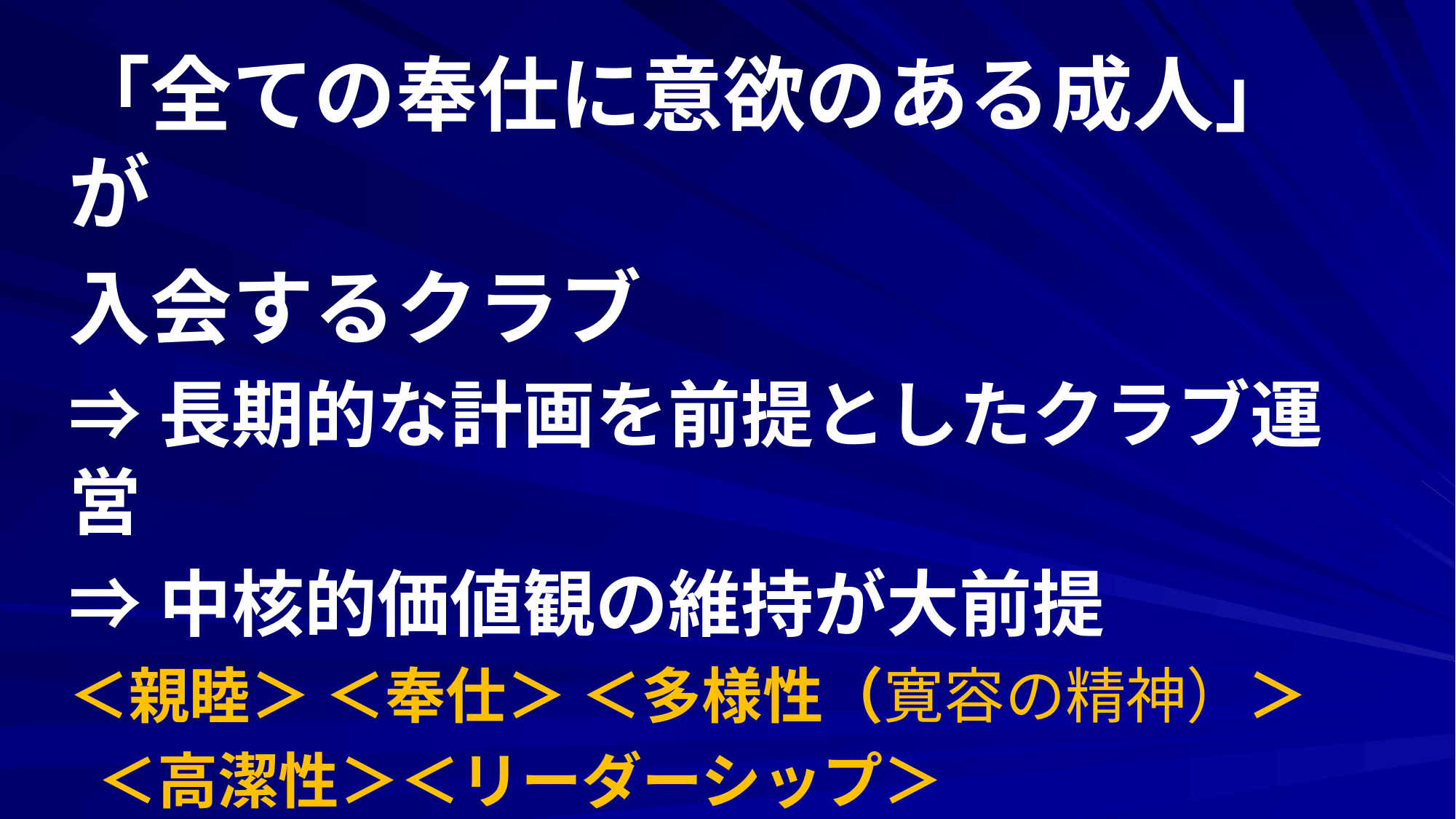

#
「全ての奉仕に意欲のある成人」が
入会するクラブ
⇒長期的な計画を前提としたクラブ運営
⇒中核的価値観の維持が大前提
＜親睦＞ ＜奉仕＞ ＜多様性（寛容の精神）＞
 ＜高潔性＞＜リーダーシップ＞